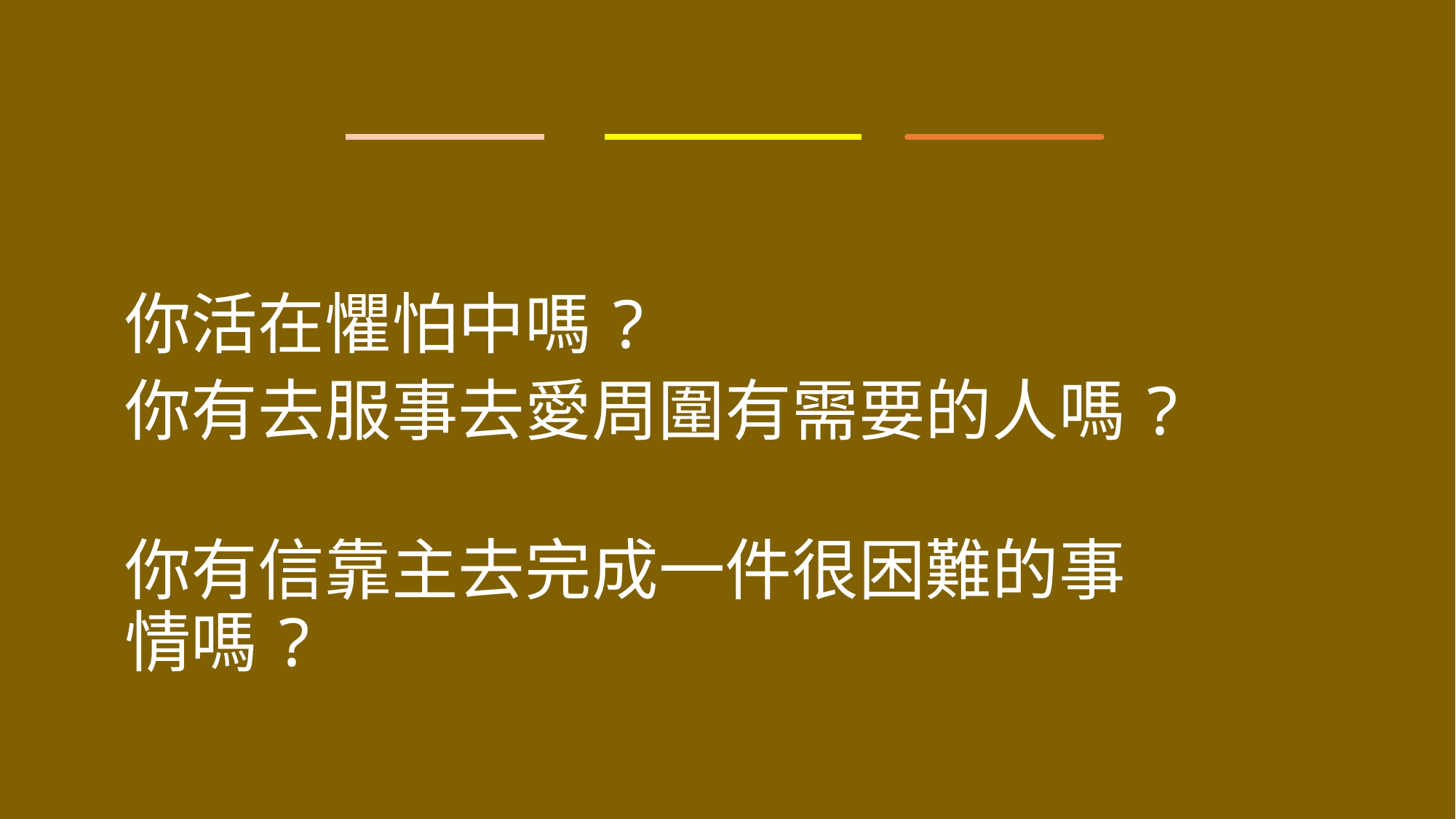

你活在懼怕中嗎?
你有去服事去愛周圍有需要的人嗎?
你有信靠主去完成一件很困難的事情嗎?